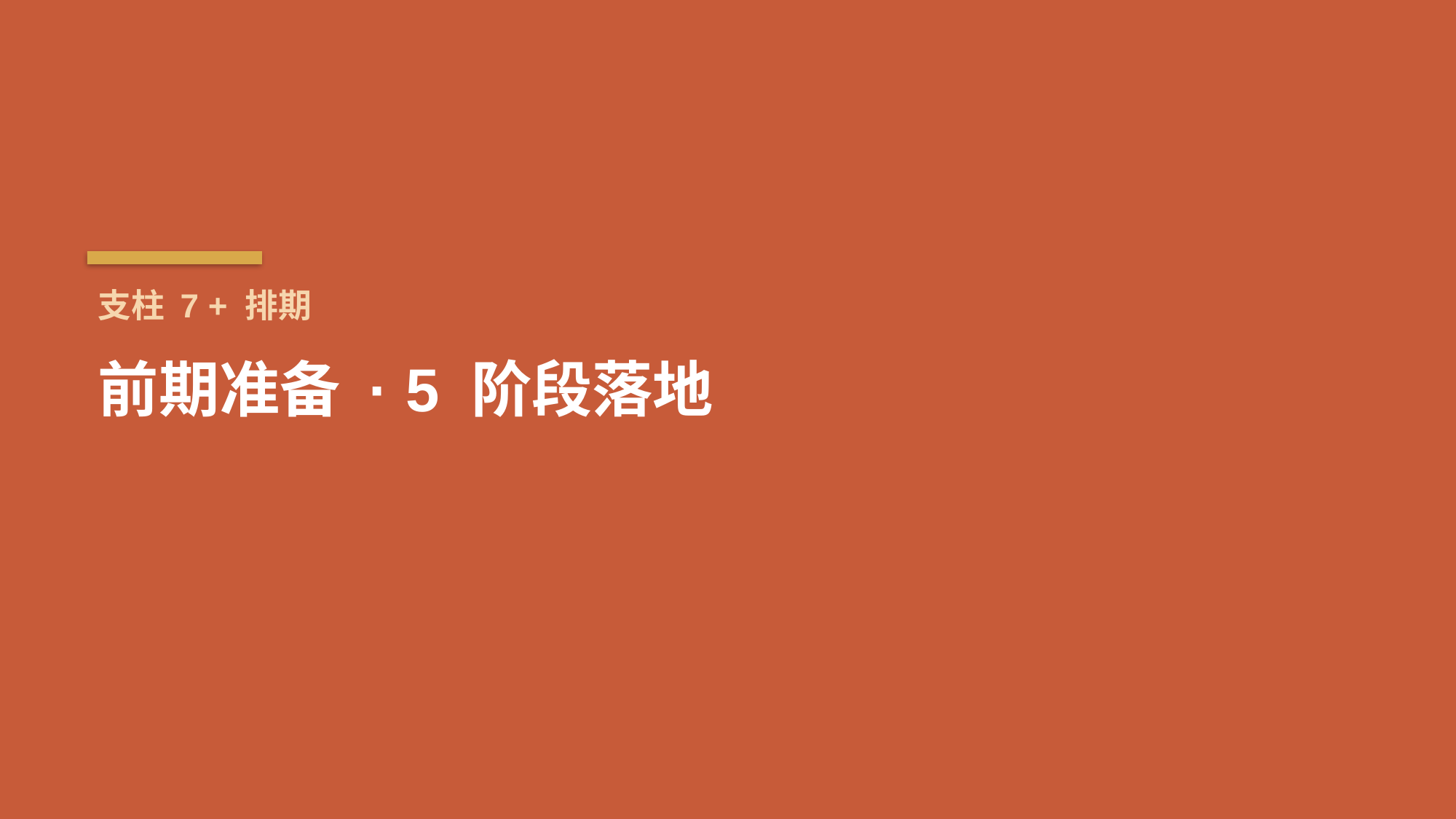

支柱 7 + 排期
前期准备 · 5 阶段落地